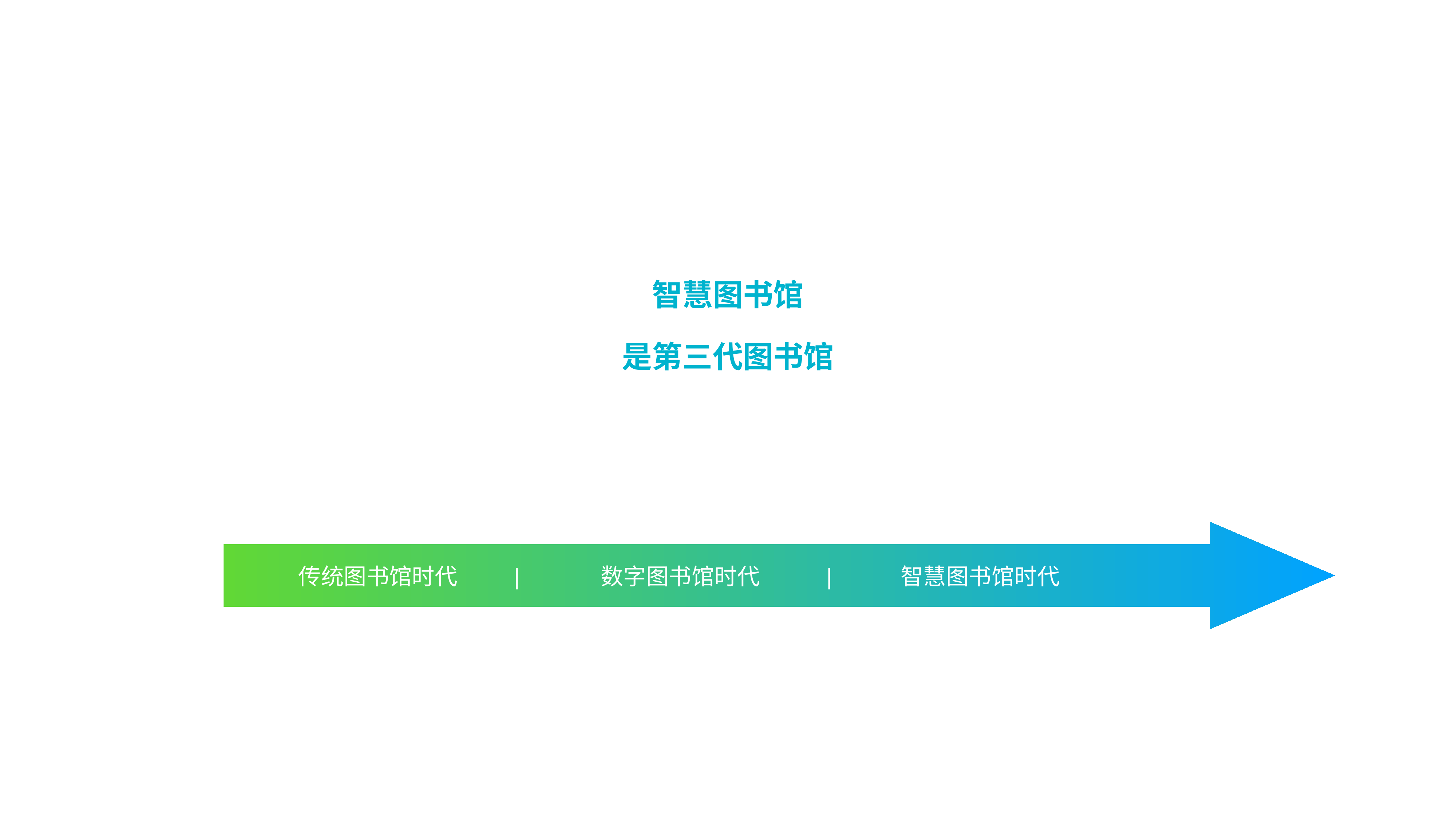

智慧图书馆
是第三代图书馆
             传统图书馆时代          |            数字图书馆时代            |          智慧图书馆时代